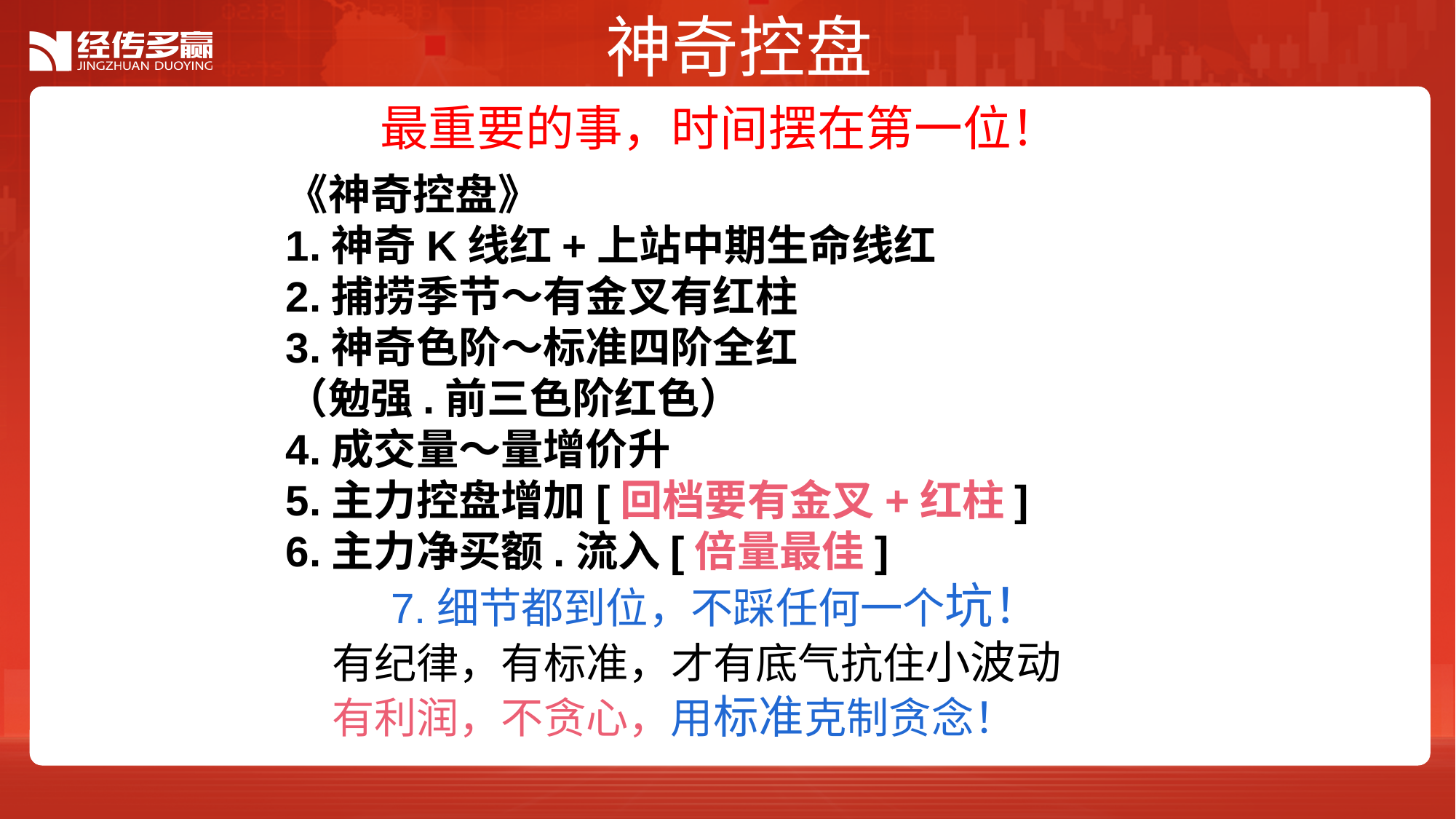

神奇控盘
最重要的事，时间摆在第一位！
《神奇控盘》
1.神奇K线红+上站中期生命线红
2.捕捞季节～有金叉有红柱
3.神奇色阶～标准四阶全红
（勉强.前三色阶红色）
4.成交量～量增价升
5.主力控盘增加[回档要有金叉+红柱]
6.主力净买额.流入[倍量最佳]

     7.细节都到位，不踩任何一个坑！
有纪律，有标准，才有底气抗住小波动
有利润，不贪心，用标准克制贪念！